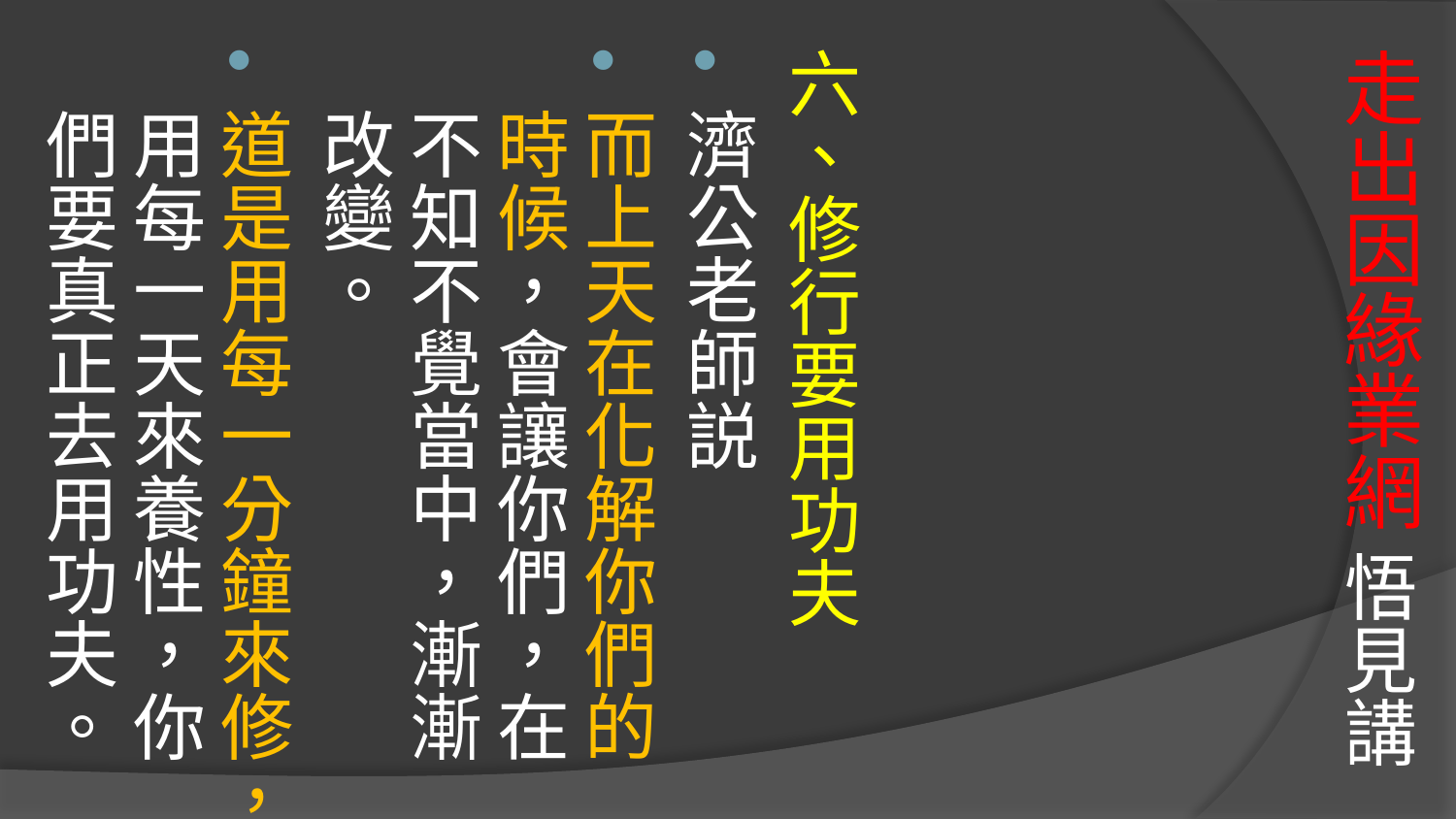

# 走出因緣業網 悟見講
六、修行要用功夫
濟公老師説
而上天在化解你們的時候，會讓你們，在不知不覺當中，漸漸改變。
道是用每一分鐘來修，用每一天來養性，你們要真正去用功夫。